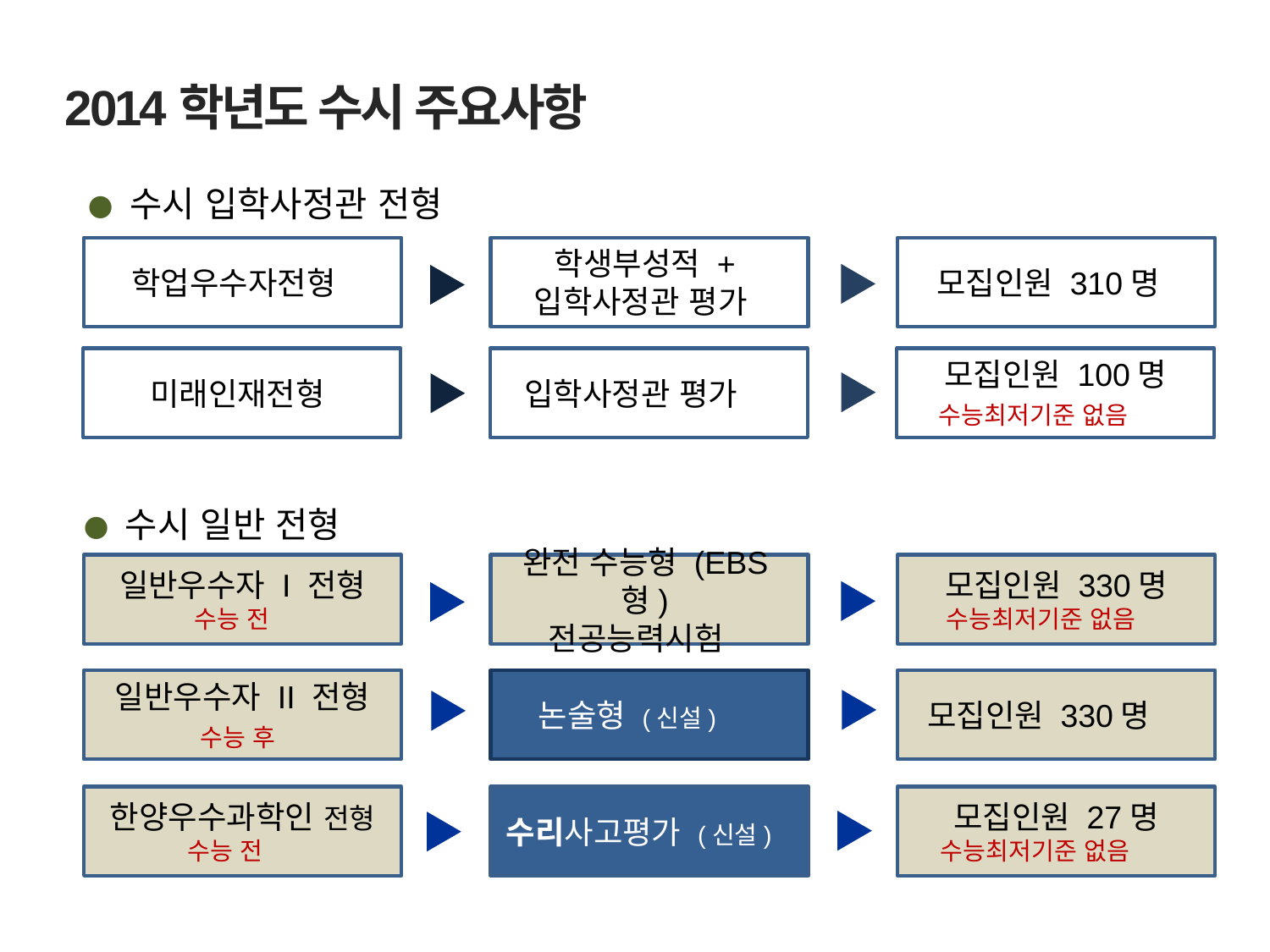

2014학년도 수시 주요사항
● 수시 입학사정관 전형
학업우수자전형
학생부성적 +
입학사정관 평가
모집인원 310명

미래인재전형
입학사정관 평가
모집인원 100명
수능최저기준 없음

● 수시 일반 전형
일반우수자 I 전형
수능 전
완전 수능형 (EBS형)
전공능력시험
모집인원 330명
수능최저기준 없음

일반우수자 II 전형
수능 후
논술형 (신설)
모집인원 330명

한양우수과학인 전형
수능 전
수리사고평가 (신설)
모집인원 27명
수능최저기준 없음